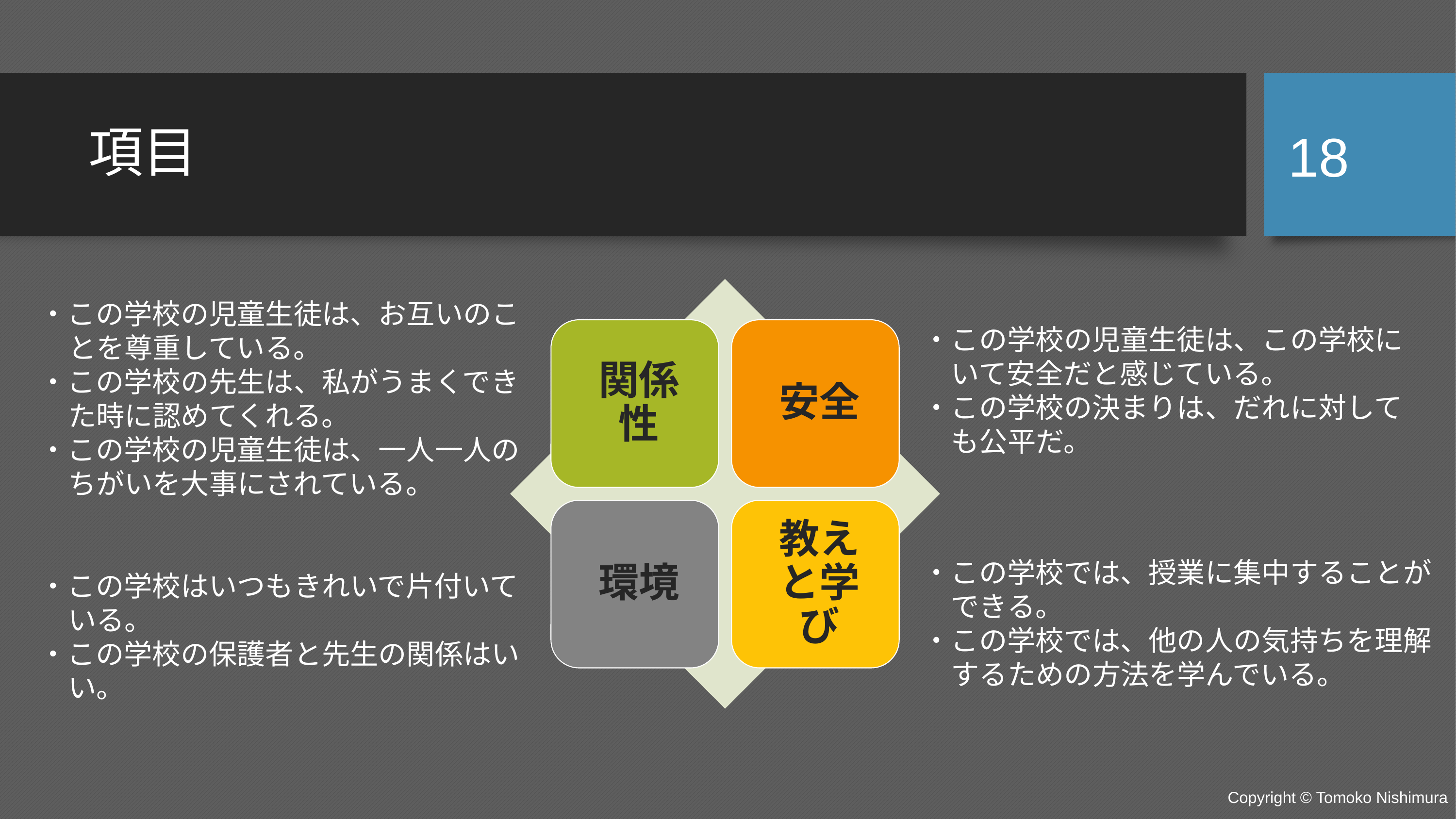

18
# 項目
関係性
安全
環境
教えと学び
・この学校の児童生徒は、お互いのことを尊重している。
・この学校の先生は、私がうまくできた時に認めてくれる。
・この学校の児童生徒は、一人一人のちがいを大事にされている。
・この学校の児童生徒は、この学校にいて安全だと感じている。
・この学校の決まりは、だれに対しても公平だ。
・この学校では、授業に集中することができる。
・この学校では、他の人の気持ちを理解するための方法を学んでいる。
・この学校はいつもきれいで片付いている。
・この学校の保護者と先生の関係はいい。
Copyright © Tomoko Nishimura